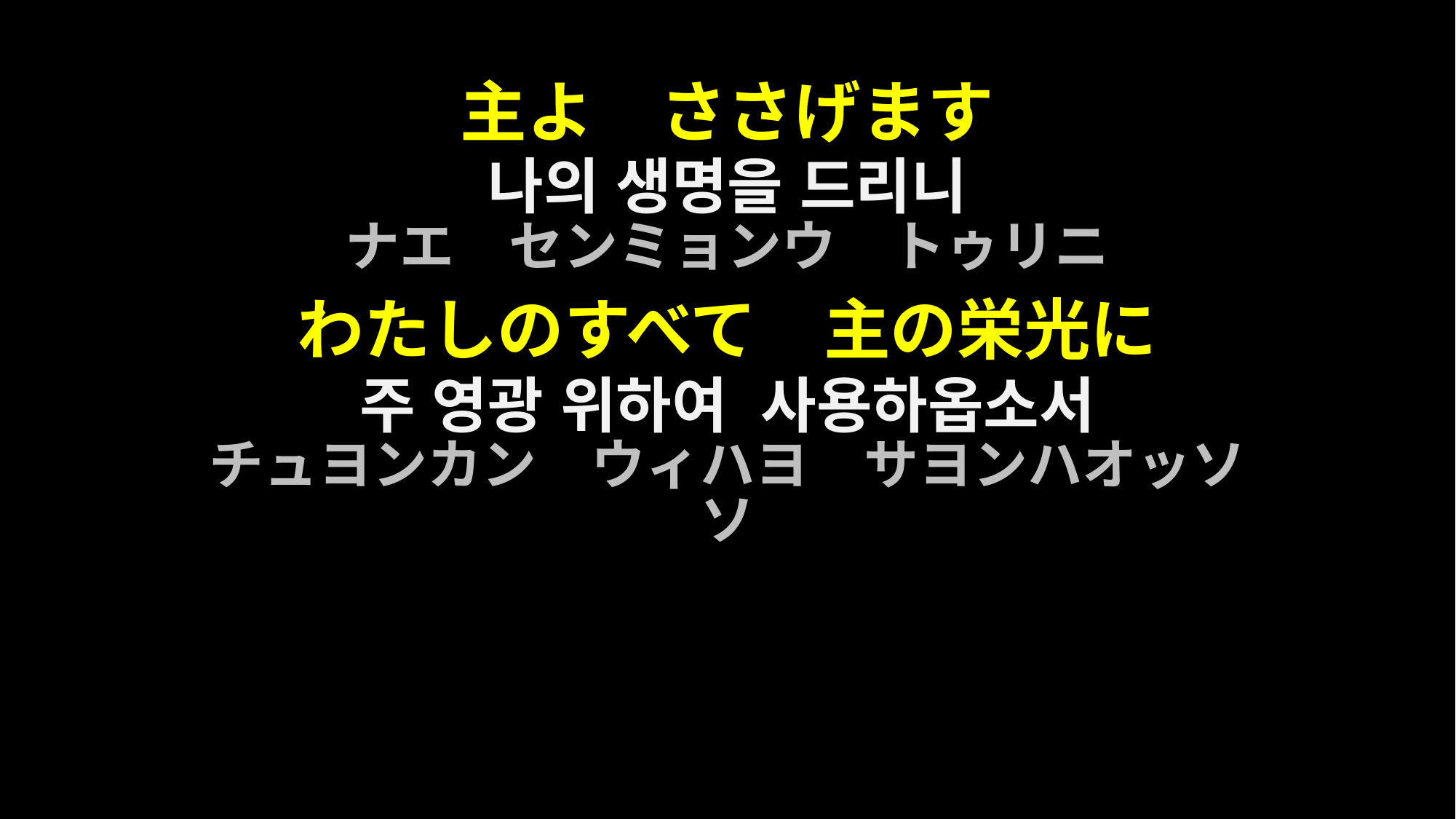

主よ　ささげます
나의 생명을 드리니
ナエ　センミョンウ　トゥリニ
わたしのすべて　主の栄光に
주 영광 위하여  사용하옵소서
チュヨンカン　ウィハヨ　サヨンハオッソソ